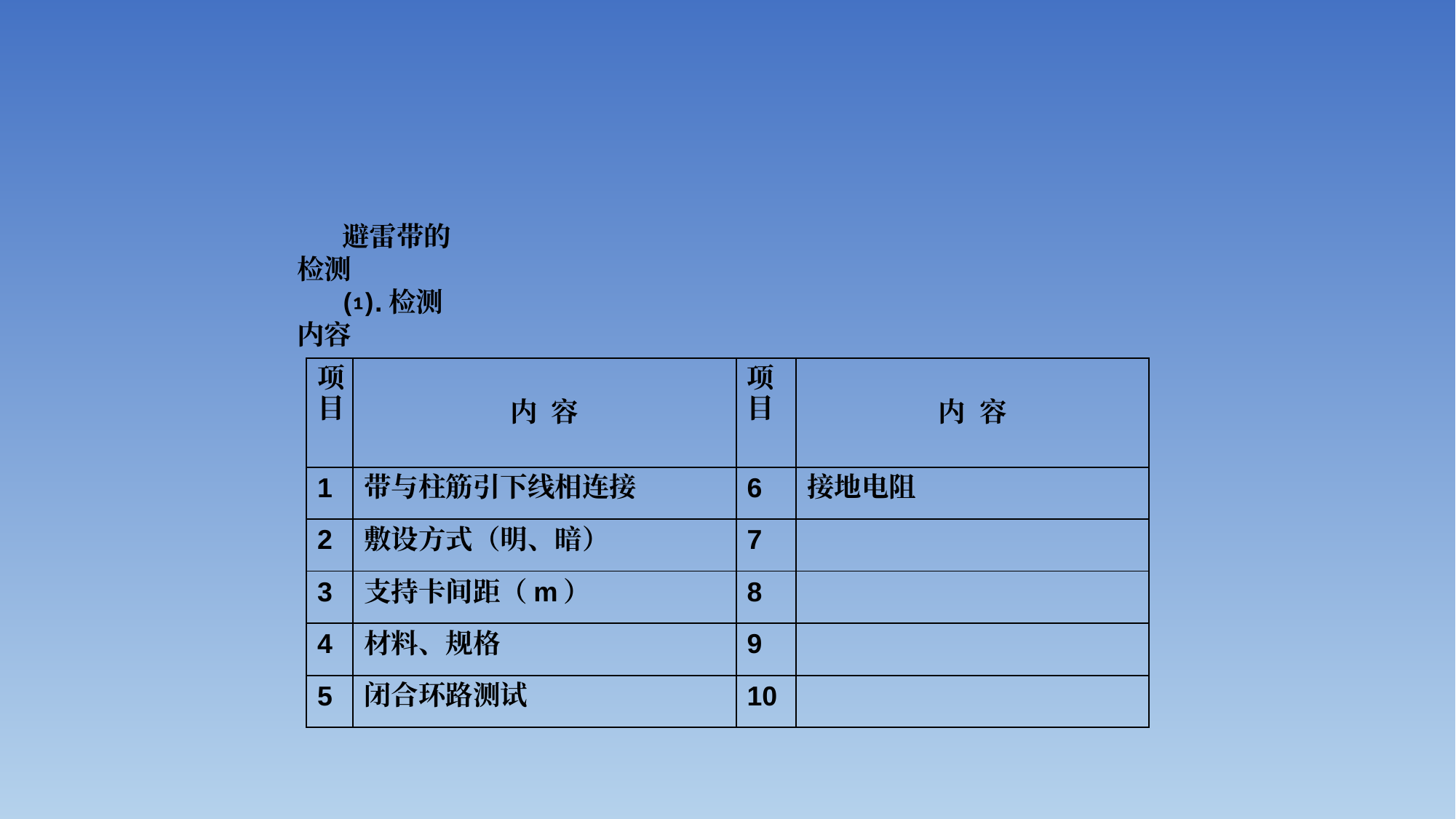

#

避雷带的检测
⑴.检测内容
| 项 目 | 内 容 | 项 目 | 内 容 |
| --- | --- | --- | --- |
| 1 | 带与柱筋引下线相连接 | 6 | 接地电阻 |
| 2 | 敷设方式（明、暗） | 7 |  |
| 3 | 支持卡间距（m） | 8 |  |
| 4 | 材料、规格 | 9 |  |
| 5 | 闭合环路测试 | 10 |  |